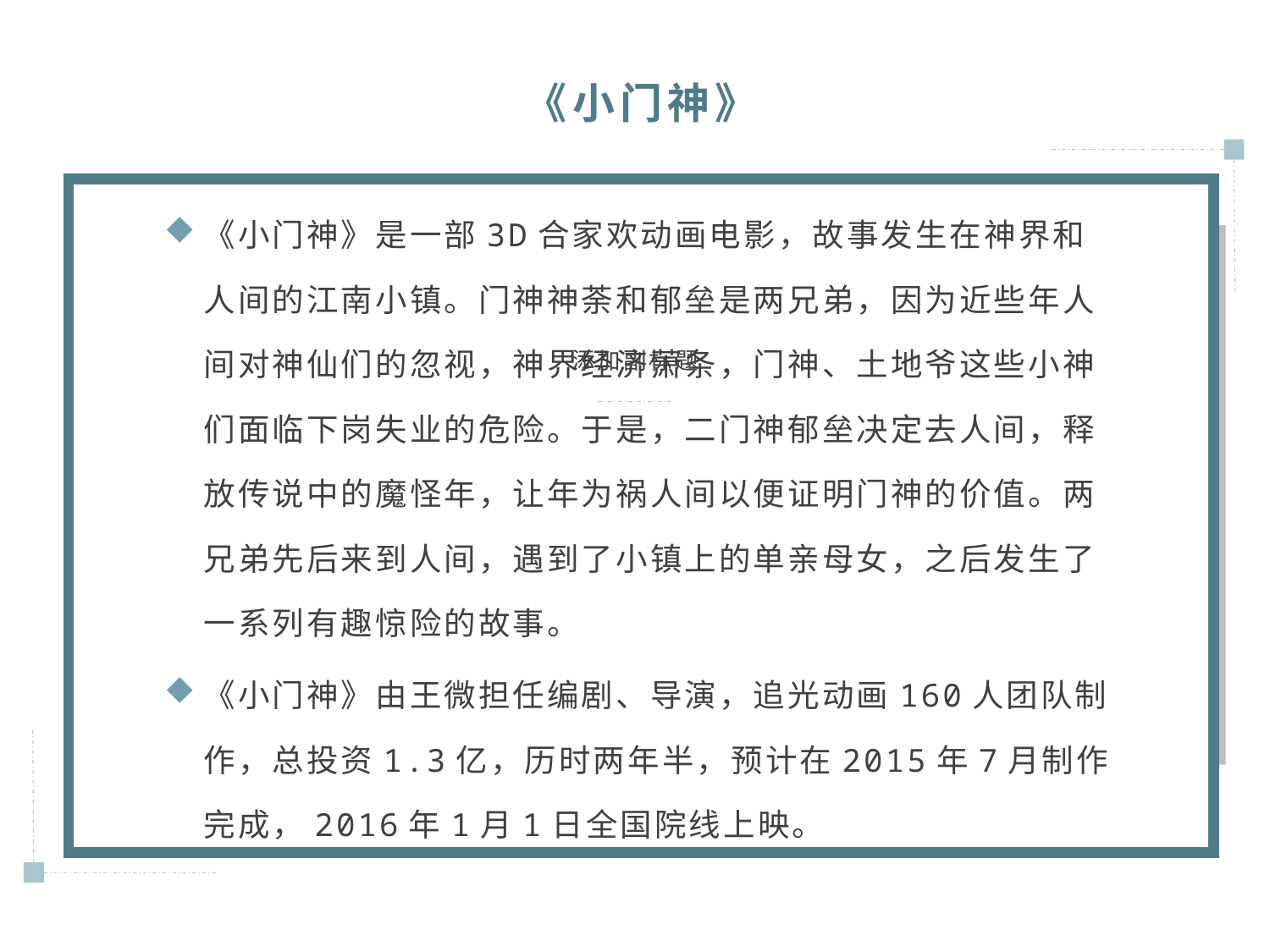

《小门神》

添加副标题
《小门神》是一部3D合家欢动画电影，故事发生在神界和人间的江南小镇。门神神荼和郁垒是两兄弟，因为近些年人间对神仙们的忽视，神界经济萧条，门神、土地爷这些小神们面临下岗失业的危险。于是，二门神郁垒决定去人间，释放传说中的魔怪年，让年为祸人间以便证明门神的价值。两兄弟先后来到人间，遇到了小镇上的单亲母女，之后发生了一系列有趣惊险的故事。
《小门神》由王微担任编剧、导演，追光动画160人团队制作，总投资1.3亿，历时两年半，预计在2015年7月制作完成，2016年1月1日全国院线上映。